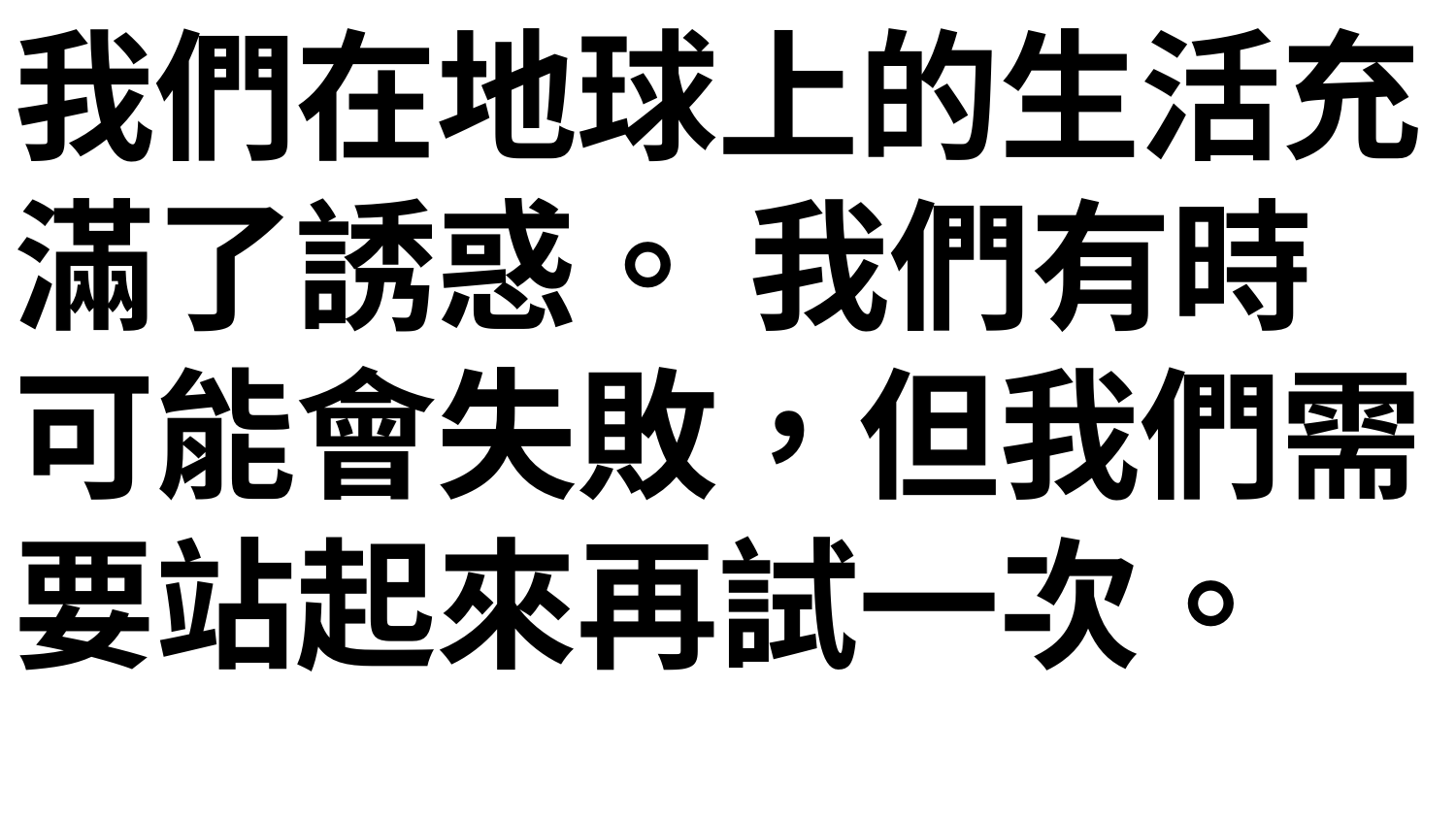

我們在地球上的生活充滿了誘惑。 我們有時可能會失敗，但我們需要站起來再試一次。